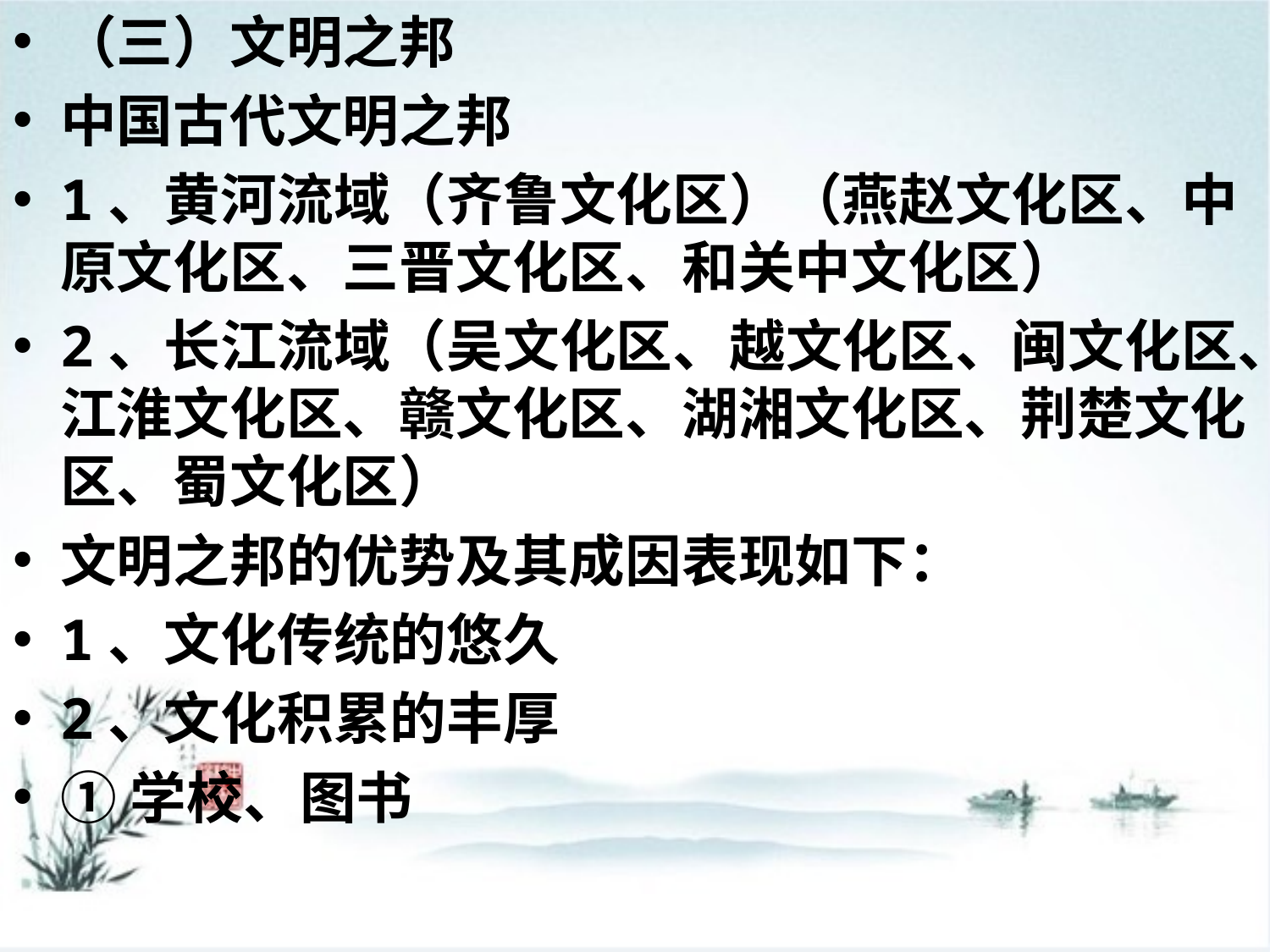

（三）文明之邦
中国古代文明之邦
1、黄河流域（齐鲁文化区）（燕赵文化区、中原文化区、三晋文化区、和关中文化区）
2、长江流域（吴文化区、越文化区、闽文化区、江淮文化区、赣文化区、湖湘文化区、荆楚文化区、蜀文化区）
文明之邦的优势及其成因表现如下：
1、文化传统的悠久
2、文化积累的丰厚
①学校、图书